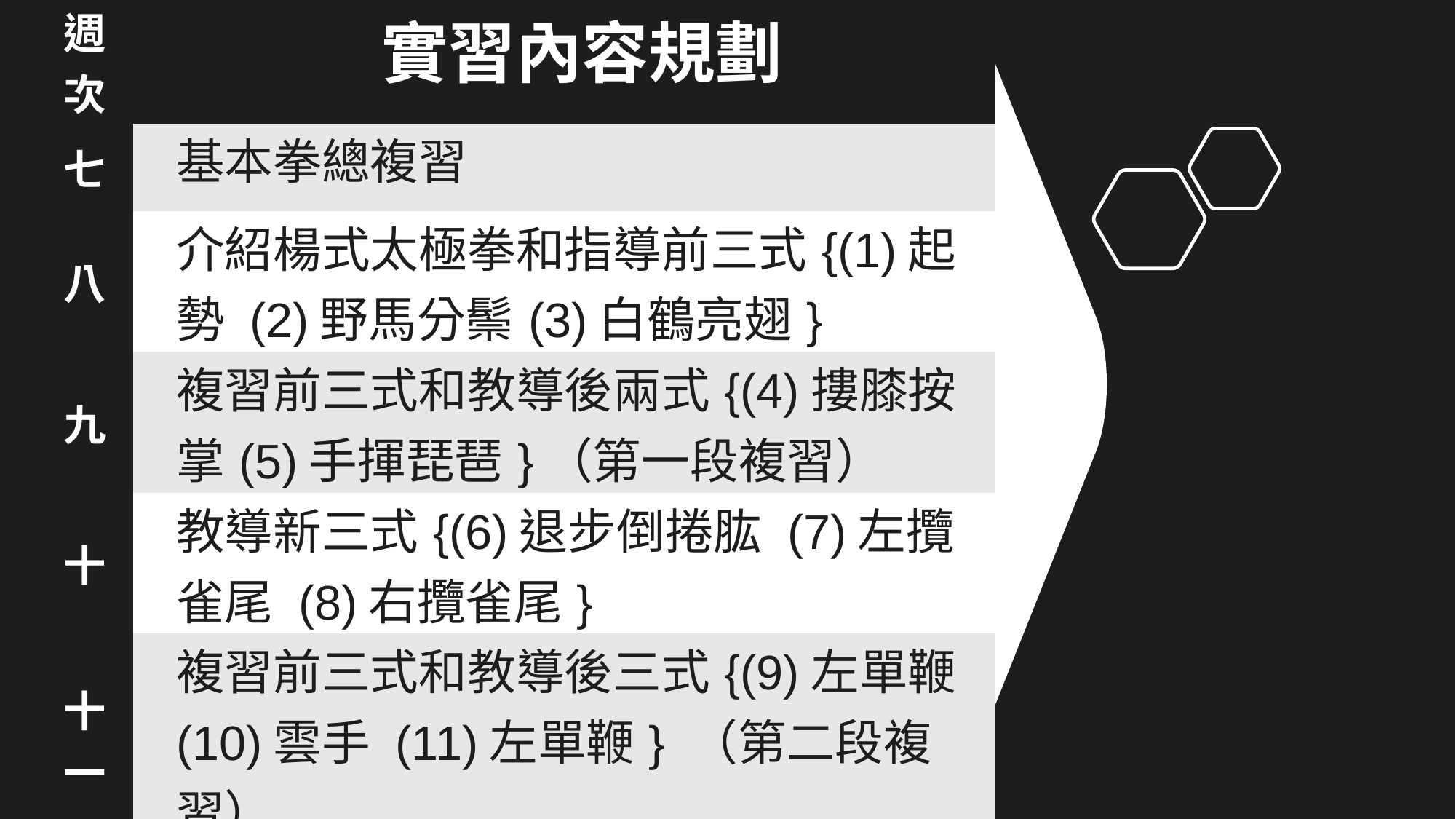

| 週次 | 實習內容規劃 |
| --- | --- |
| 七 | 基本拳總複習 |
| 八 | 介紹楊式太極拳和指導前三式{(1)起勢 (2)野馬分鬃(3)白鶴亮翅} |
| 九 | 複習前三式和教導後兩式{(4)摟膝按掌(5)手揮琵琶}（第一段複習） |
| 十 | 教導新三式{(6)退步倒捲肱 (7)左攬雀尾 (8)右攬雀尾} |
| 十一 | 複習前三式和教導後三式{(9)左單鞭 (10)雲手 (11)左單鞭} （第二段複習） |
| 十二 | 總複習 |